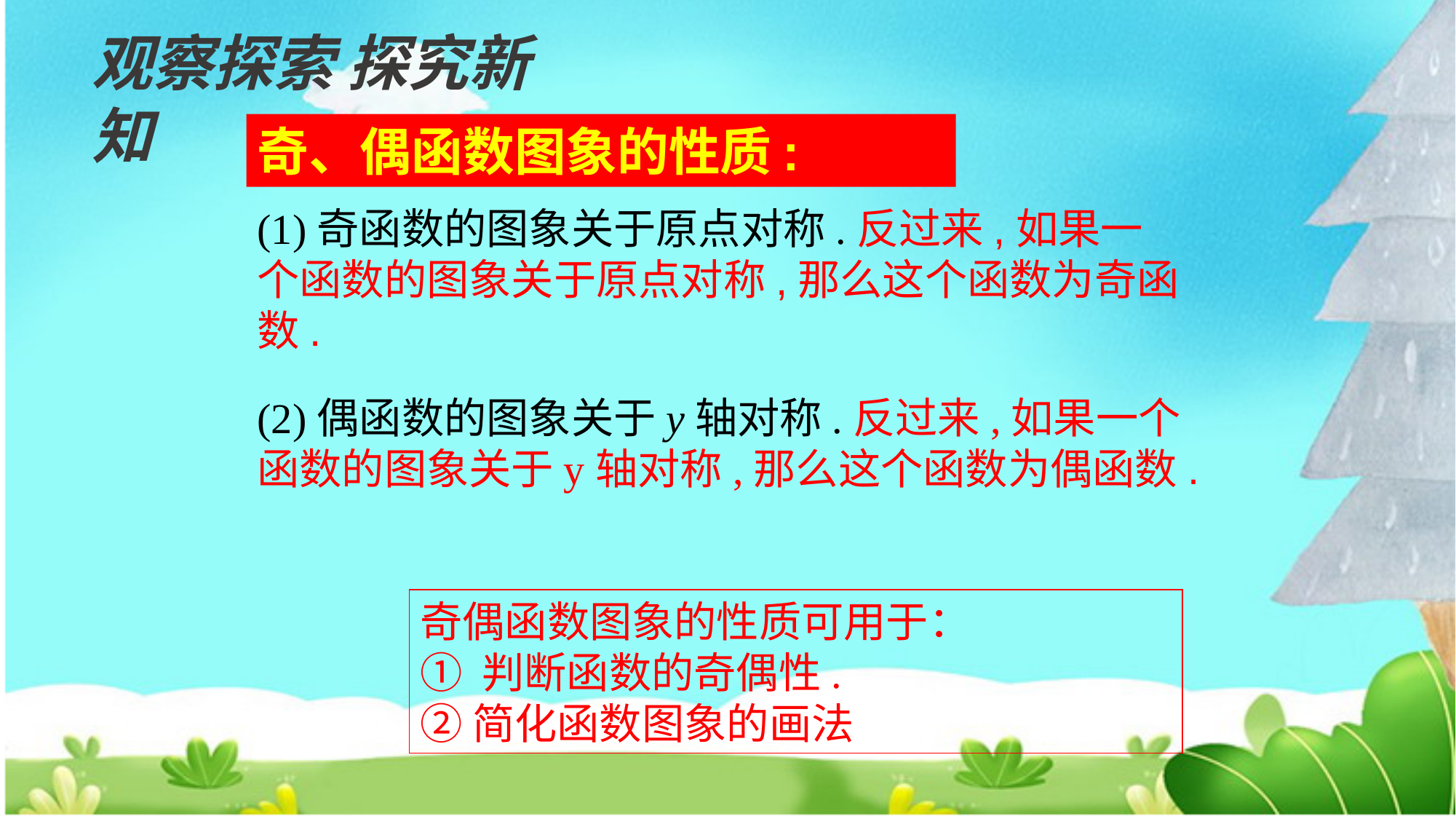

观察探索 探究新知
# 奇、偶函数图象的性质:
(1)奇函数的图象关于原点对称.反过来,如果一个函数的图象关于原点对称,那么这个函数为奇函数.
(2)偶函数的图象关于y轴对称.反过来,如果一个函数的图象关于y轴对称,那么这个函数为偶函数.
奇偶函数图象的性质可用于：
① 判断函数的奇偶性.
②简化函数图象的画法